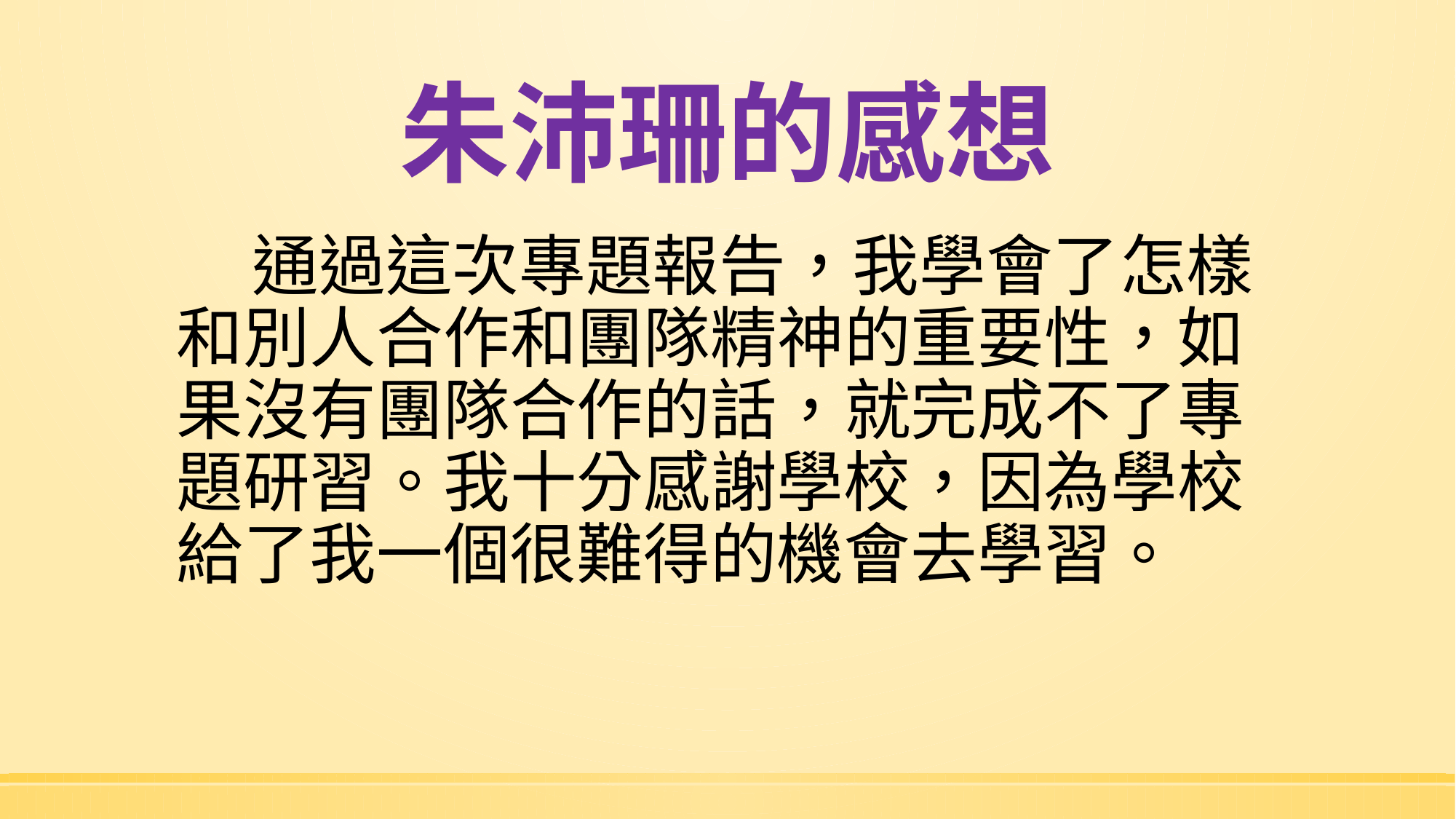

# 朱沛珊的感想
    通過這次專題報告，我學會了怎樣和別人合作和團隊精神的重要性，如果沒有團隊合作的話，就完成不了專題研習。我十分感謝學校，因為學校給了我一個很難得的機會去學習。